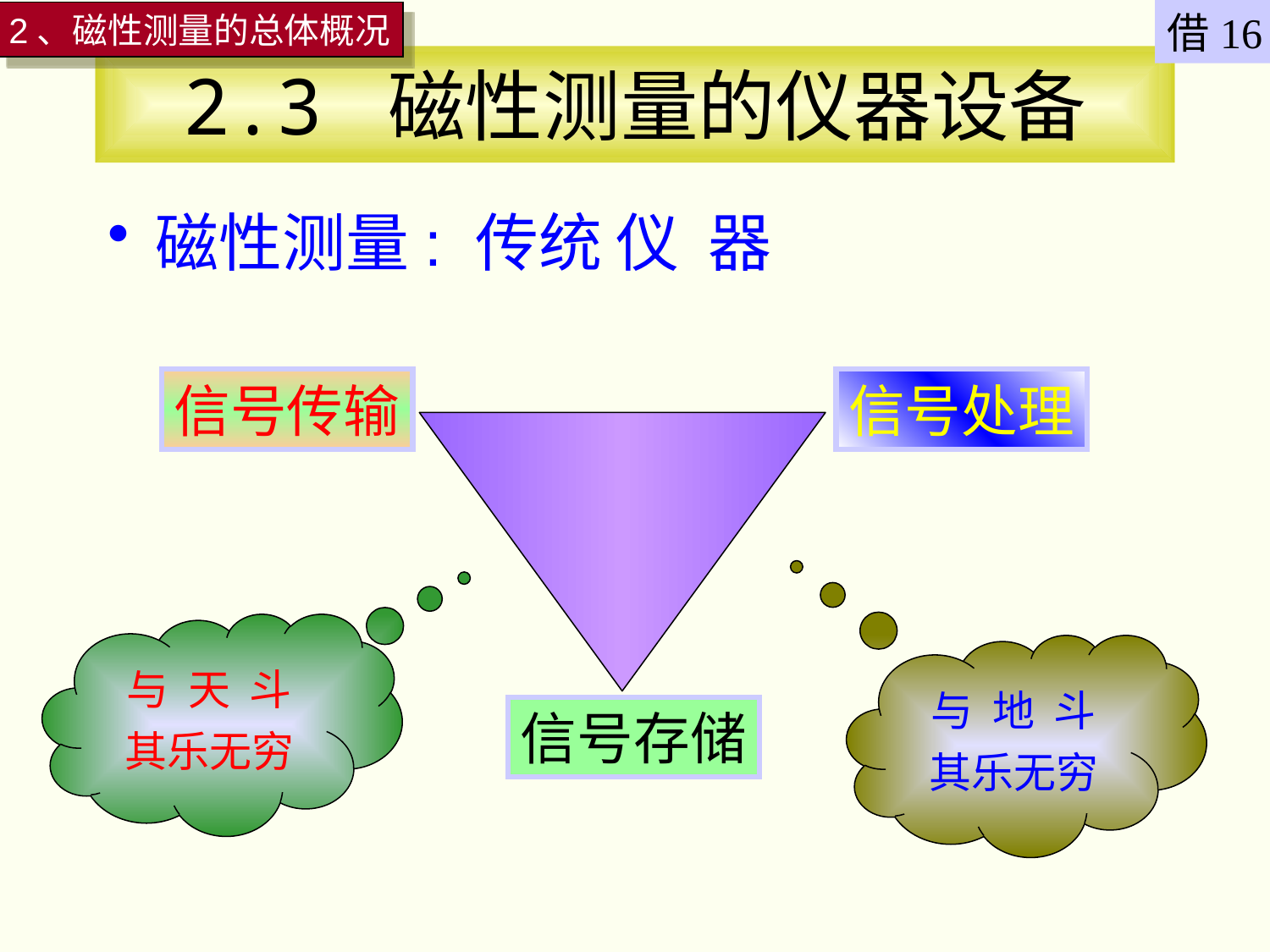

借16
2、磁性测量的总体概况
# 2.3 磁性测量的仪器设备
磁性测量: 传统 仪  器
信号传输
信号处理

信号存储
与  天  斗
其乐无穷
与  地  斗
其乐无穷